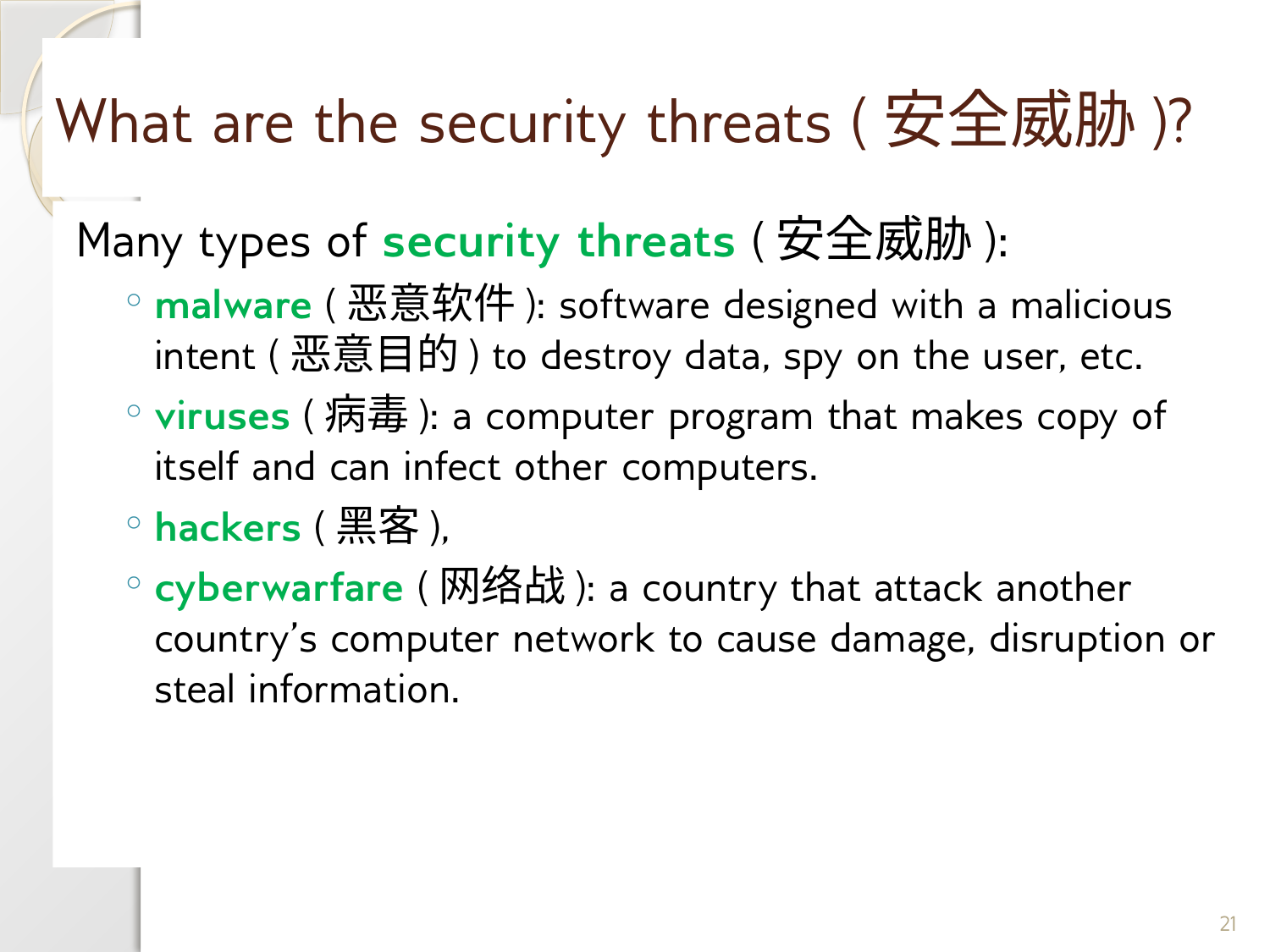

# What are the security threats (安全威胁)?
Many types of security threats (安全威胁):
malware (恶意软件): software designed with a malicious intent (恶意目的) to destroy data, spy on the user, etc.
viruses (病毒): a computer program that makes copy of itself and can infect other computers.
hackers (黑客),
cyberwarfare (网络战): a country that attack another country’s computer network to cause damage, disruption or steal information.
21